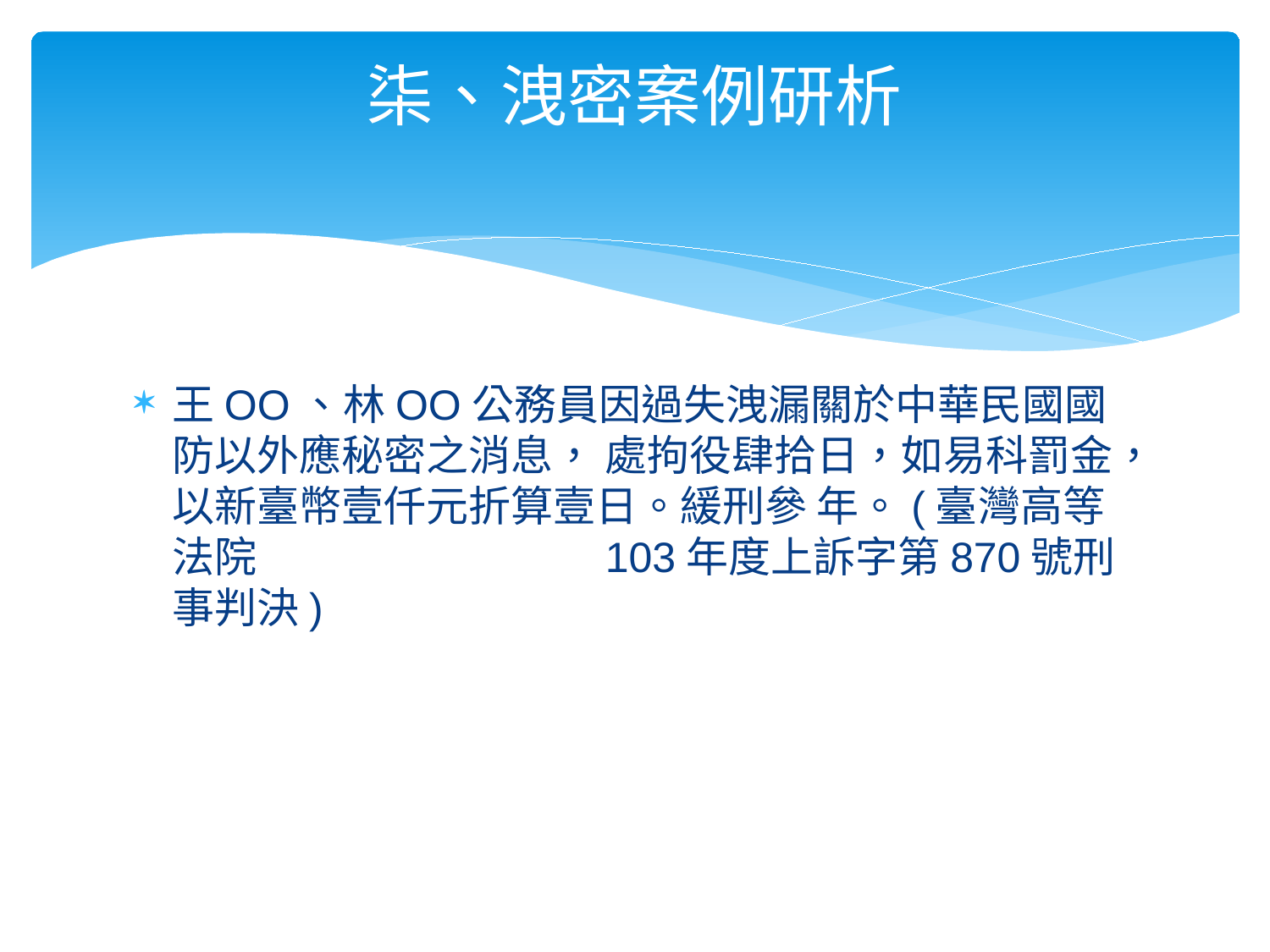

# 柒、洩密案例研析
王OO、林OO公務員因過失洩漏關於中華民國國防以外應秘密之消息， 處拘役肆拾日，如易科罰金，以新臺幣壹仟元折算壹日。緩刑參 年。(臺灣高等法院　　　　　　　　103年度上訴字第870號刑事判決)